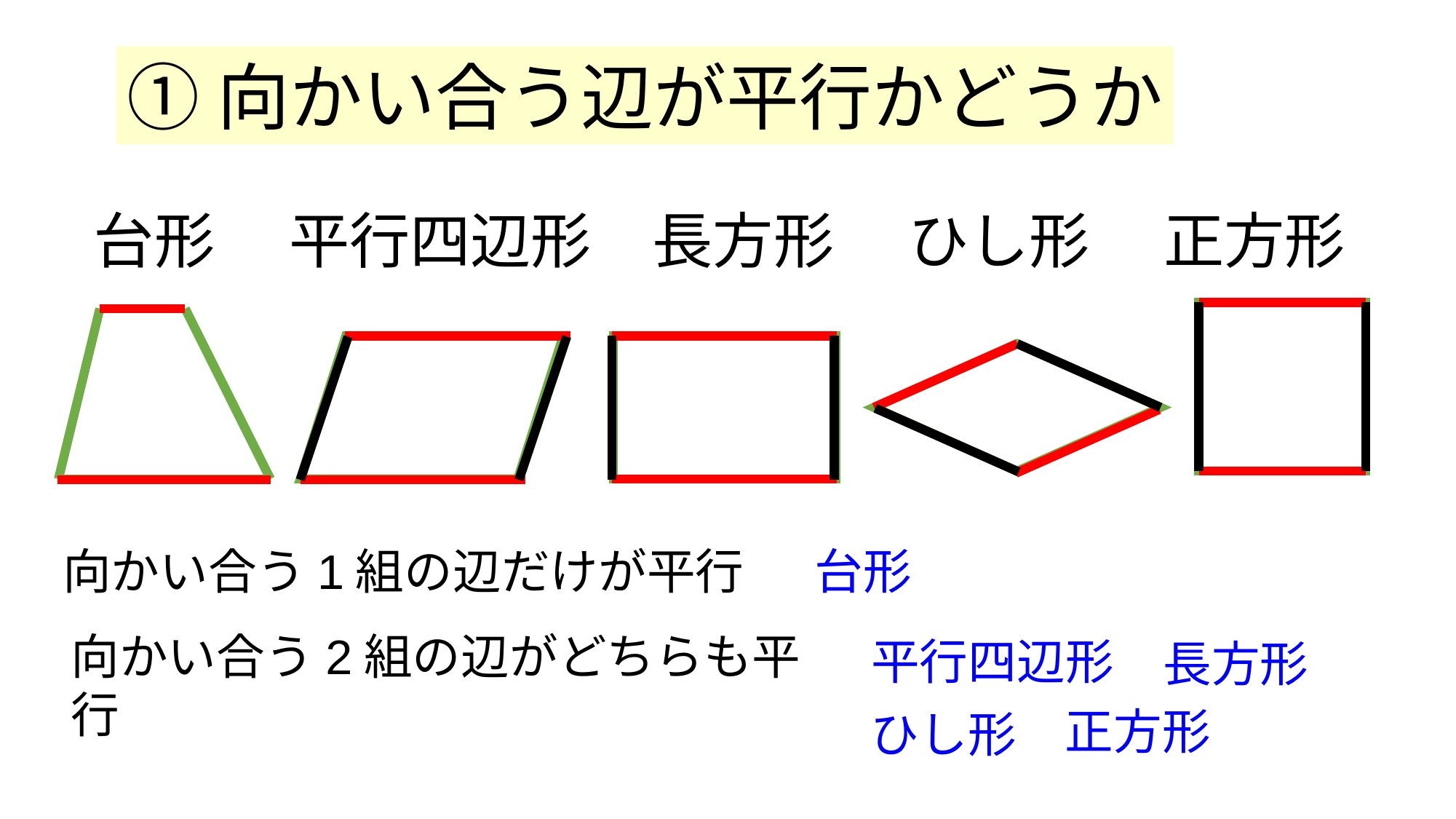

①向かい合う辺が平行かどうか
台形　 平行四辺形　長方形　 ひし形 　正方形

台形
向かい合う1組の辺だけが平行
向かい合う2組の辺がどちらも平行
平行四辺形
長方形
正方形
ひし形